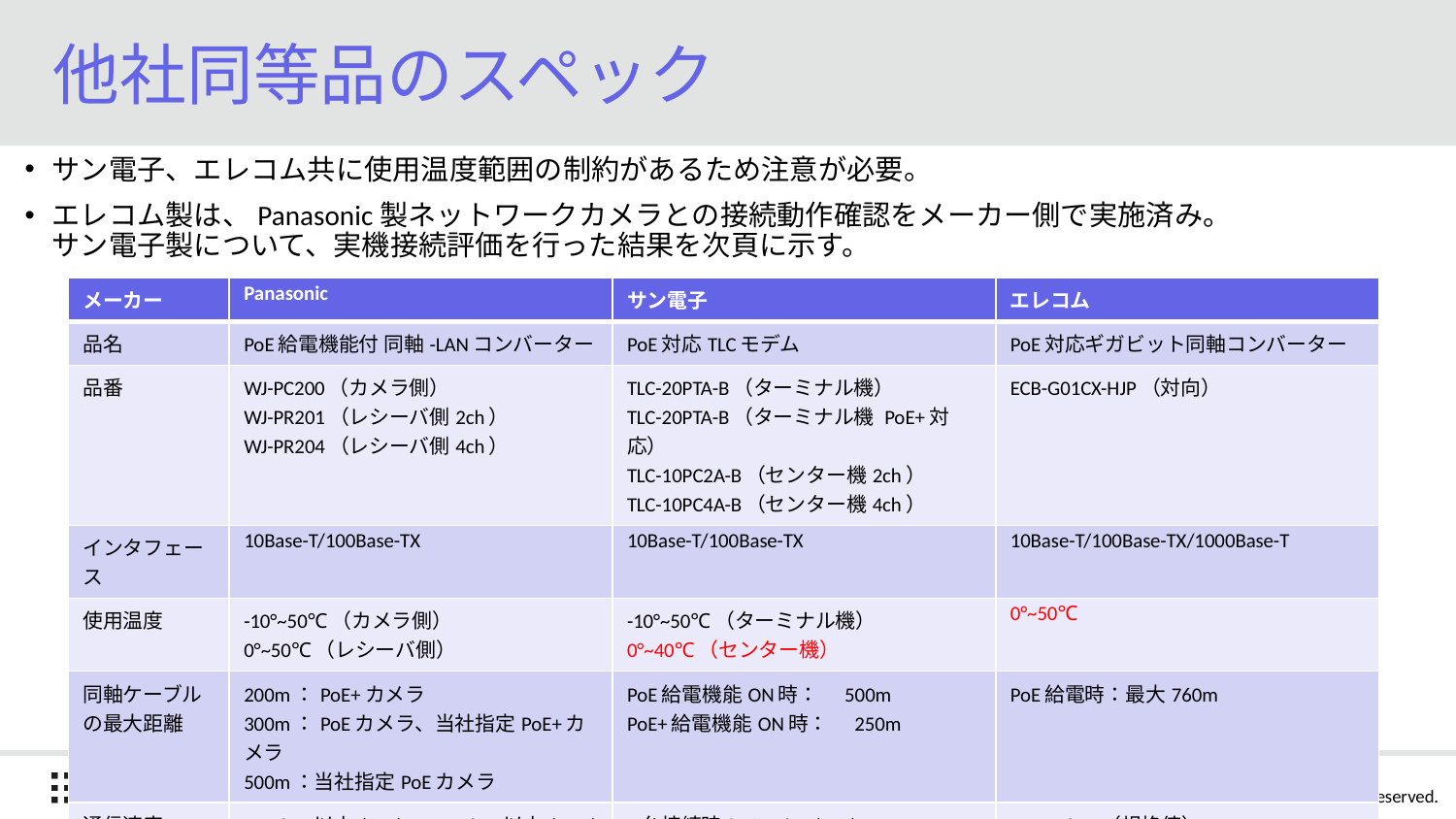

# 他社同等品のスペック
サン電子、エレコム共に使用温度範囲の制約があるため注意が必要。
エレコム製は、Panasonic製ネットワークカメラとの接続動作確認をメーカー側で実施済み。
サン電子製について、実機接続評価を行った結果を次頁に示す。
| メーカー | Panasonic | サン電子 | エレコム |
| --- | --- | --- | --- |
| 品名 | PoE給電機能付 同軸-LANコンバーター | PoE対応TLCモデム | PoE対応ギガビット同軸コンバーター |
| 品番 | WJ-PC200（カメラ側） WJ-PR201（レシーバ側2ch） WJ-PR204（レシーバ側4ch） | TLC-20PTA-B（ターミナル機） TLC-20PTA-B（ターミナル機 PoE+対応） TLC-10PC2A-B（センター機2ch） TLC-10PC4A-B（センター機4ch） | ECB-G01CX-HJP（対向） |
| インタフェース | 10Base-T/100Base-TX | 10Base-T/100Base-TX | 10Base-T/100Base-TX/1000Base-T |
| 使用温度 | -10°~50℃（カメラ側） 0°~50℃（レシーバ側） | -10°~50℃（ターミナル機） 0°~40℃（センター機） | 0°~50℃ |
| 同軸ケーブルの最大距離 | 200m：PoE+カメラ 300m：PoEカメラ、当社指定PoE+カメラ 500m：当社指定PoEカメラ | PoE給電機能ON時：　500m PoE+給電機能ON時：　250m | PoE給電時：最大760m |
| 通信速度 | 35Mbps以上(TCP)、45Mbps以上(UDP) ※4chの合計 | 1台接続時：65Mbps(TCP)・90Mbps(UDP) 2台接続時：32Mbps(TCP)・45Mbps(UDP) 4台接続時：15Mbps(TCP)・22Mbps(UDP) | 1000Mbps（規格値） |